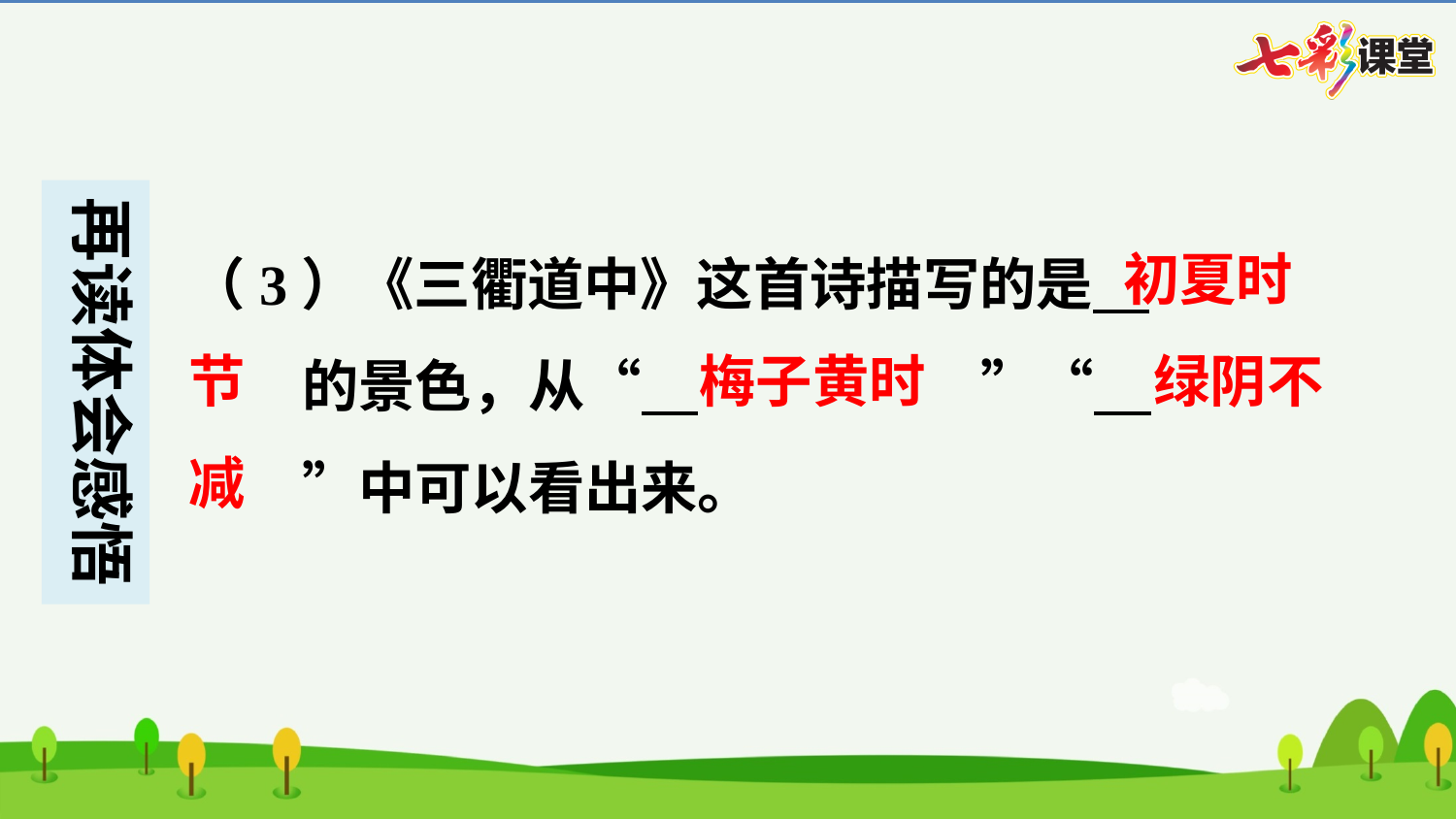

初夏时
（3）《三衢道中》这首诗描写的是 　初夏时节　的景色，从“ 　梅子黄时　”“ 　绿阴不减　”中可以看出来。
节
梅子黄时
绿阴不
减